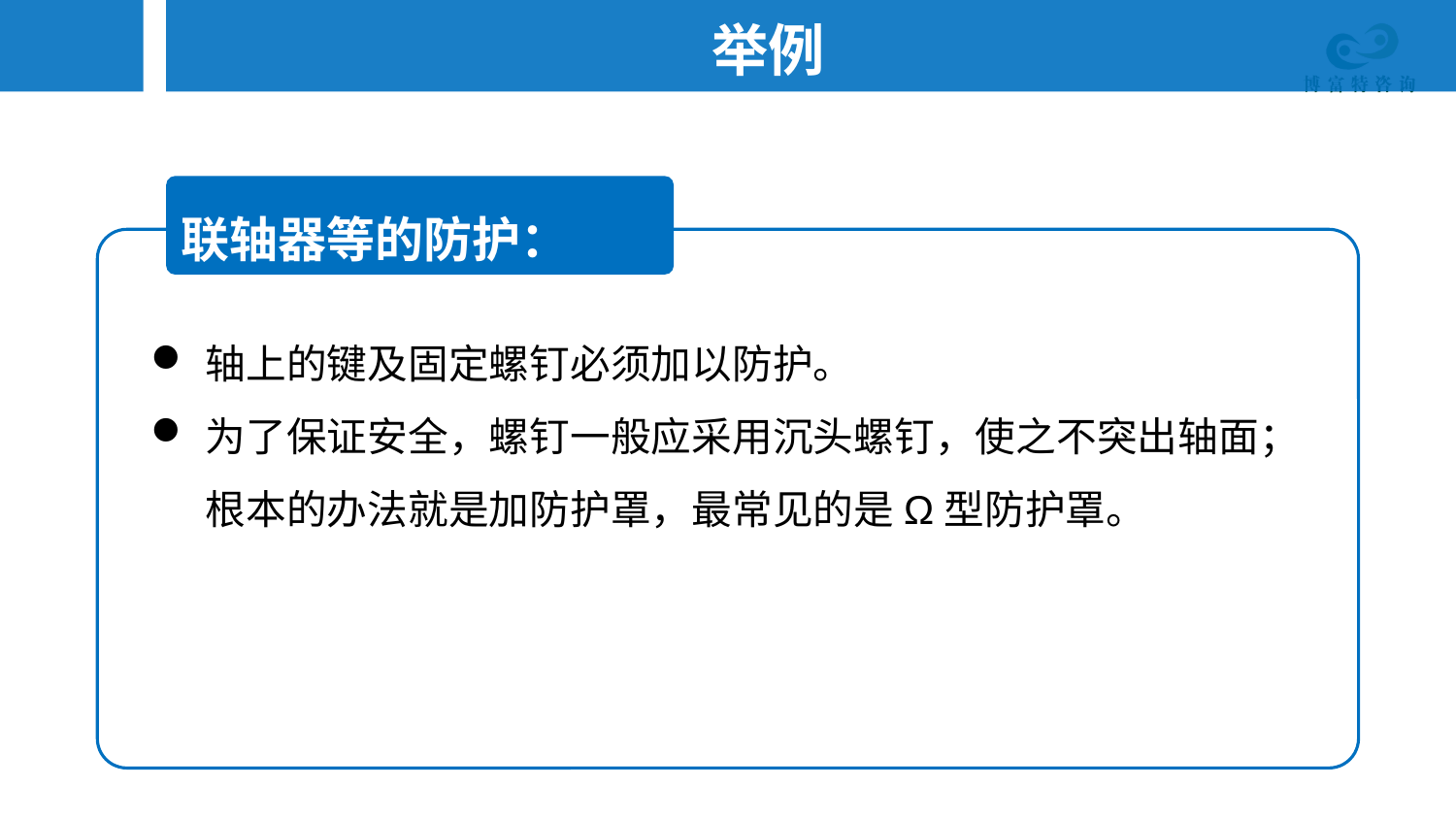

举例
联轴器等的防护：

轴上的键及固定螺钉必须加以防护。
为了保证安全，螺钉一般应采用沉头螺钉，使之不突出轴面；根本的办法就是加防护罩，最常见的是Ω型防护罩。